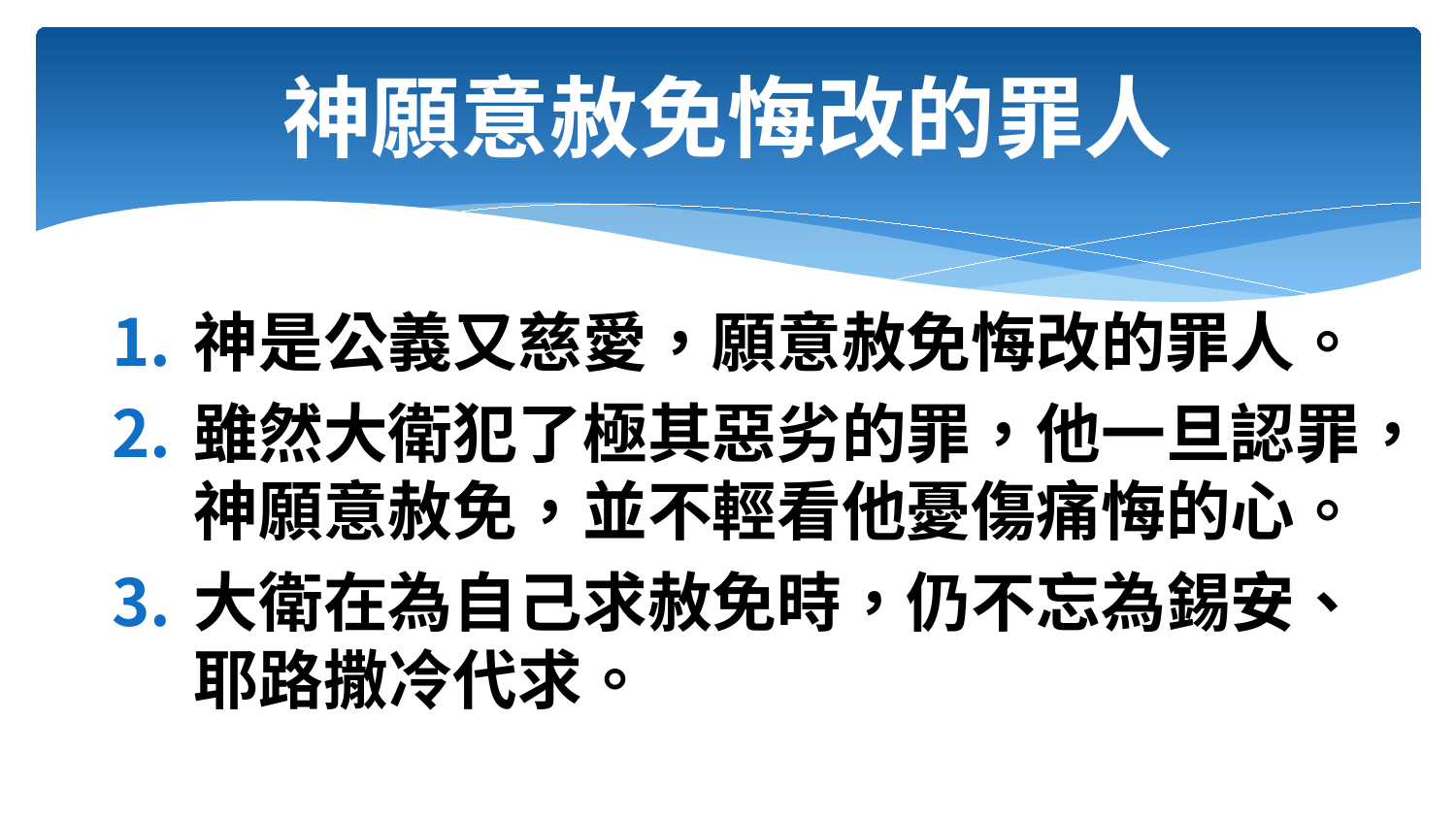

# 神願意赦免悔改的罪人
神是公義又慈愛，願意赦免悔改的罪人。
雖然大衛犯了極其惡劣的罪，他一旦認罪，神願意赦免，並不輕看他憂傷痛悔的心。
大衛在為自己求赦免時，仍不忘為錫安、耶路撒冷代求。